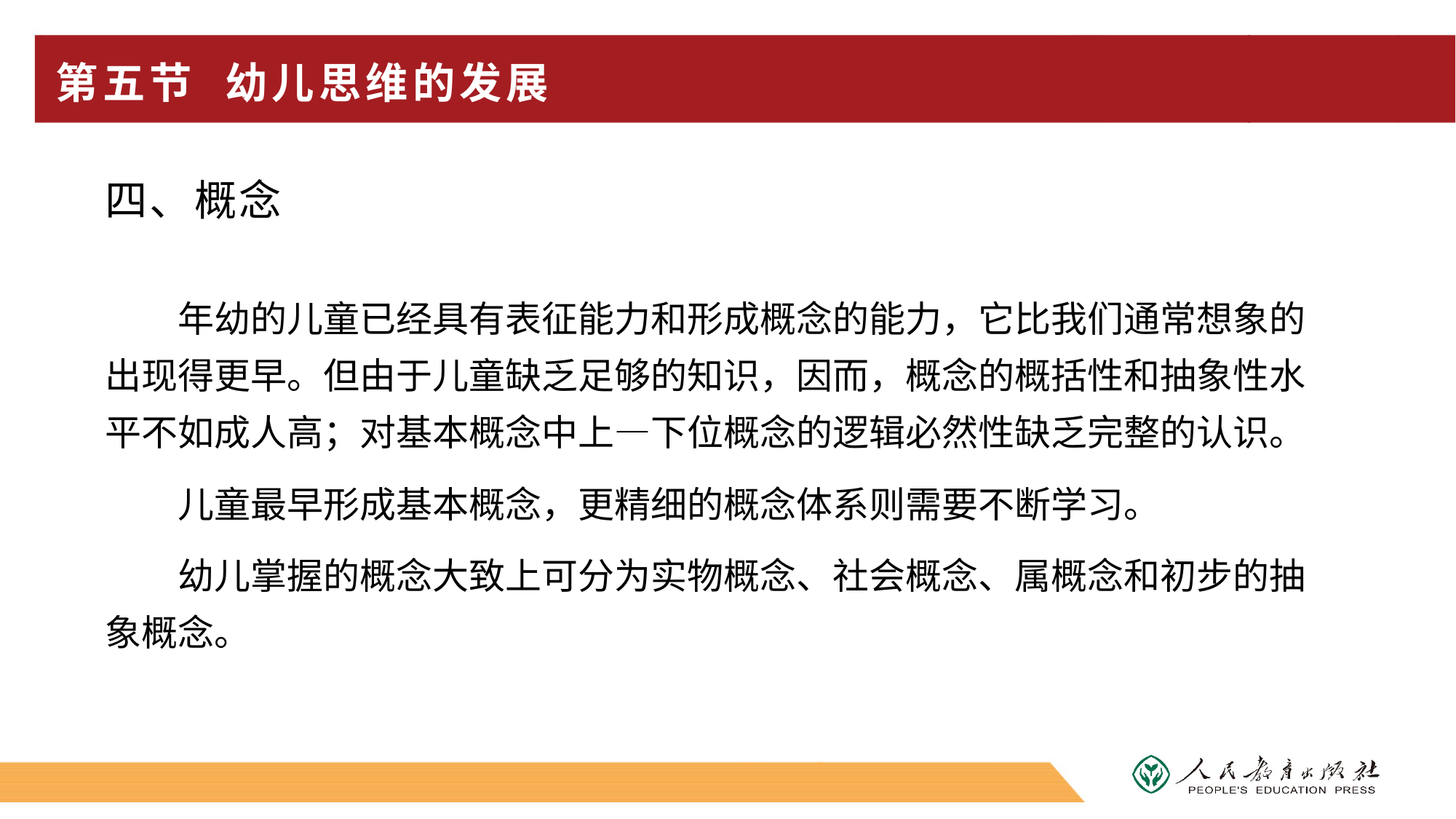

# 第五节  幼儿思维的发展
四、概念
年幼的儿童已经具有表征能力和形成概念的能力，它比我们通常想象的出现得更早。但由于儿童缺乏足够的知识，因而，概念的概括性和抽象性水平不如成人高；对基本概念中上—下位概念的逻辑必然性缺乏完整的认识。
儿童最早形成基本概念，更精细的概念体系则需要不断学习。
幼儿掌握的概念大致上可分为实物概念、社会概念、属概念和初步的抽象概念。